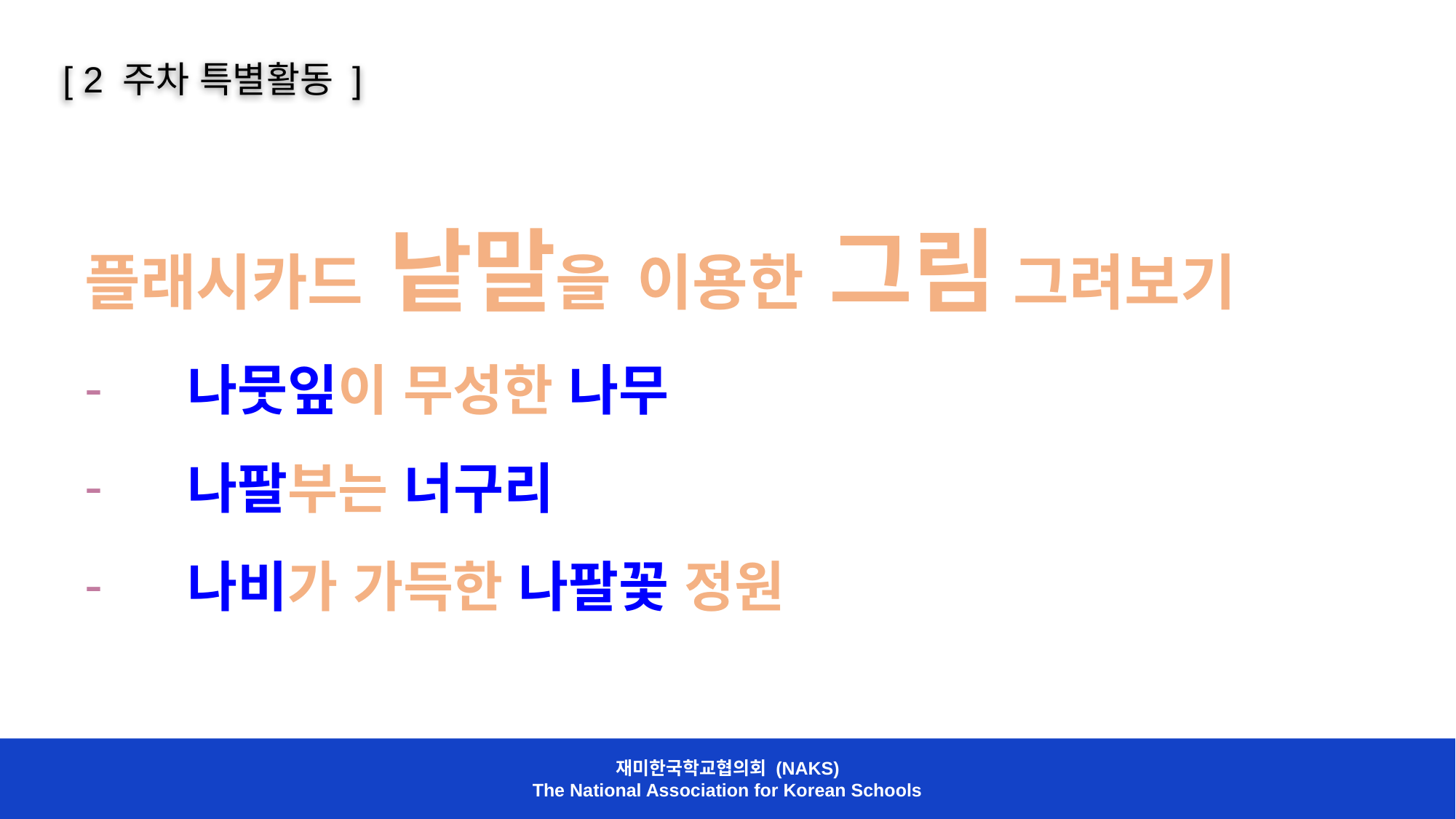

[ 2 주차 특별활동 ]

플래시카드 낱말을 이용한 그림 그려보기
나뭇잎이 무성한 나무
나팔부는 너구리
나비가 가득한 나팔꽃 정원

재미한국학교협의회 (NAKS)
The National Association for Korean Schools